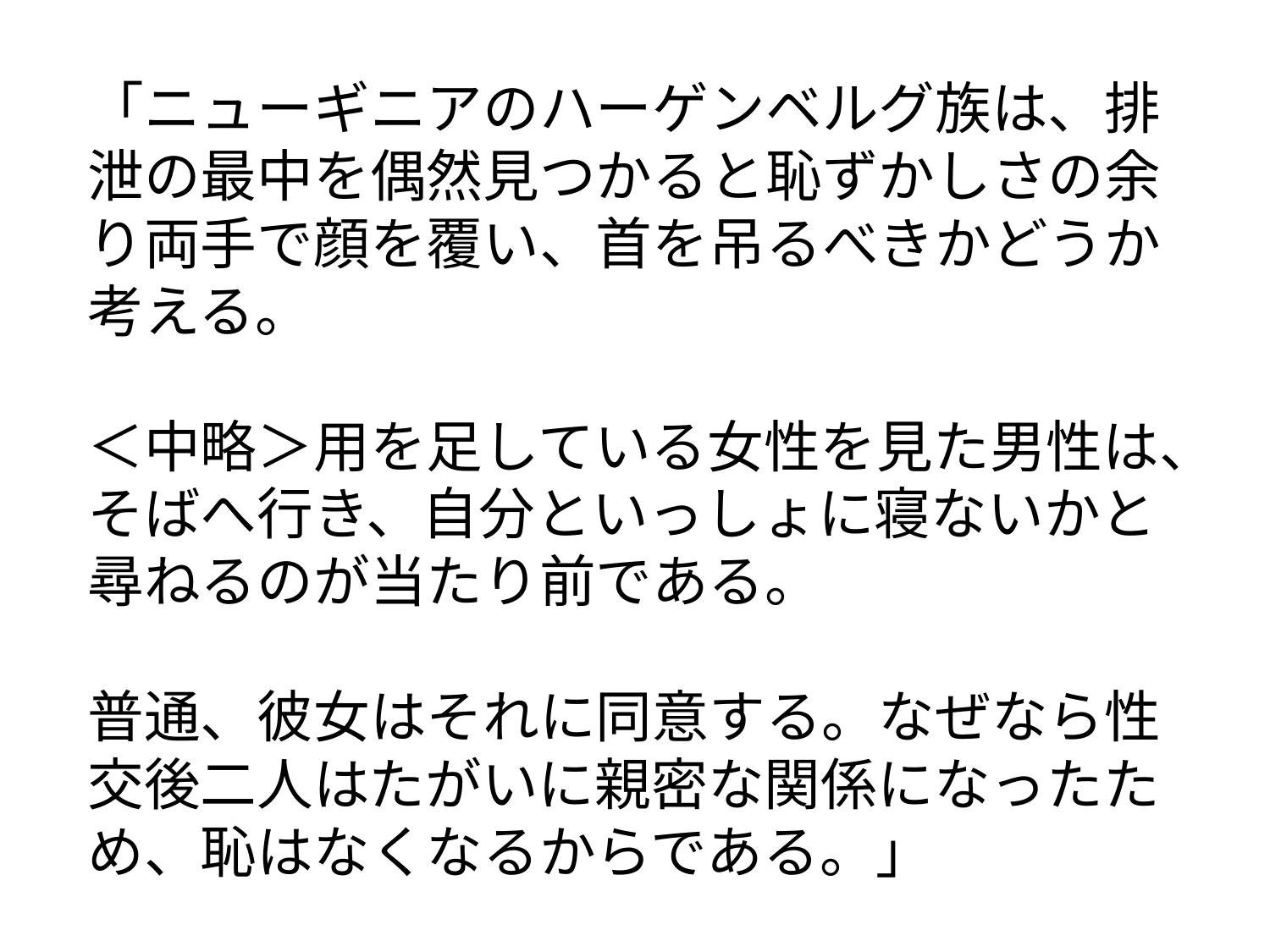

「ニューギニアのハーゲンベルグ族は、排泄の最中を偶然見つかると恥ずかしさの余り両手で顔を覆い、首を吊るべきかどうか考える。

＜中略＞用を足している女性を見た男性は、そばへ行き、自分といっしょに寝ないかと尋ねるのが当たり前である。

普通、彼女はそれに同意する。なぜなら性交後二人はたがいに親密な関係になったため、恥はなくなるからである。」